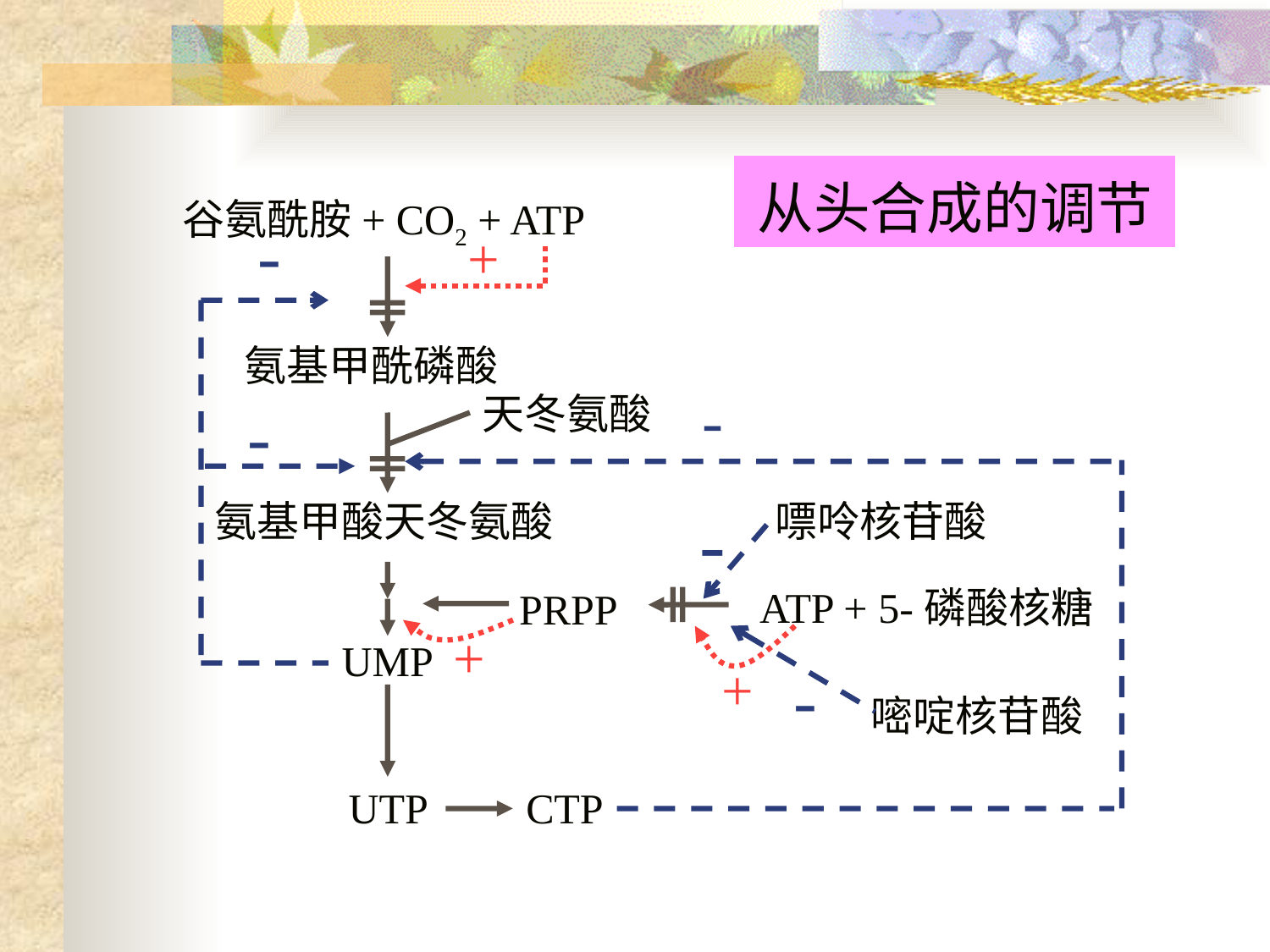

# 从头合成的调节
谷氨酰胺+ CO2 + ATP
-

+

氨基甲酰磷酸
-

天冬氨酸
-

-

氨基甲酸天冬氨酸
嘌呤核苷酸

ATP + 5-磷酸核糖
PRPP

+

-

+
UMP
嘧啶核苷酸

UTP
CTP